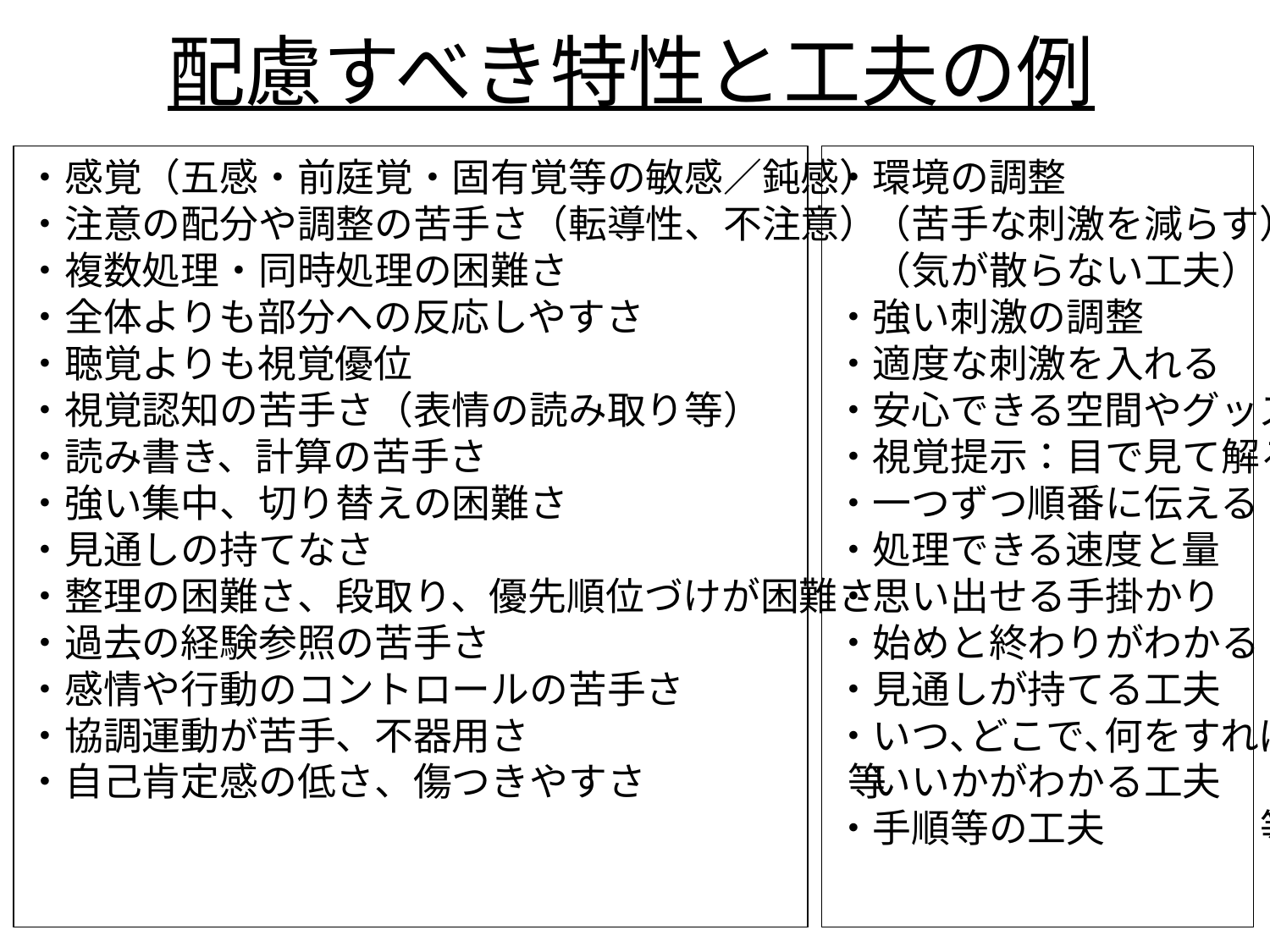

配慮すべき特性と工夫の例
・感覚（五感・前庭覚・固有覚等の敏感／鈍感）
・注意の配分や調整の苦手さ（転導性、不注意）
・複数処理・同時処理の困難さ
・全体よりも部分への反応しやすさ
・聴覚よりも視覚優位
・視覚認知の苦手さ（表情の読み取り等）
・読み書き、計算の苦手さ
・強い集中、切り替えの困難さ
・見通しの持てなさ
・整理の困難さ、段取り、優先順位づけが困難さ
・過去の経験参照の苦手さ
・感情や行動のコントロールの苦手さ
・協調運動が苦手、不器用さ
・自己肯定感の低さ、傷つきやすさ　　　　　 等

・環境の調整
　（苦手な刺激を減らす）
　（気が散らない工夫）
・強い刺激の調整
・適度な刺激を入れる
・安心できる空間やグッズ
・視覚提示：目で見て解る
・一つずつ順番に伝える
・処理できる速度と量
・思い出せる手掛かり
・始めと終わりがわかる
・見通しが持てる工夫
・いつ､どこで､何をすれば
　いいかがわかる工夫
・手順等の工夫　　　　等